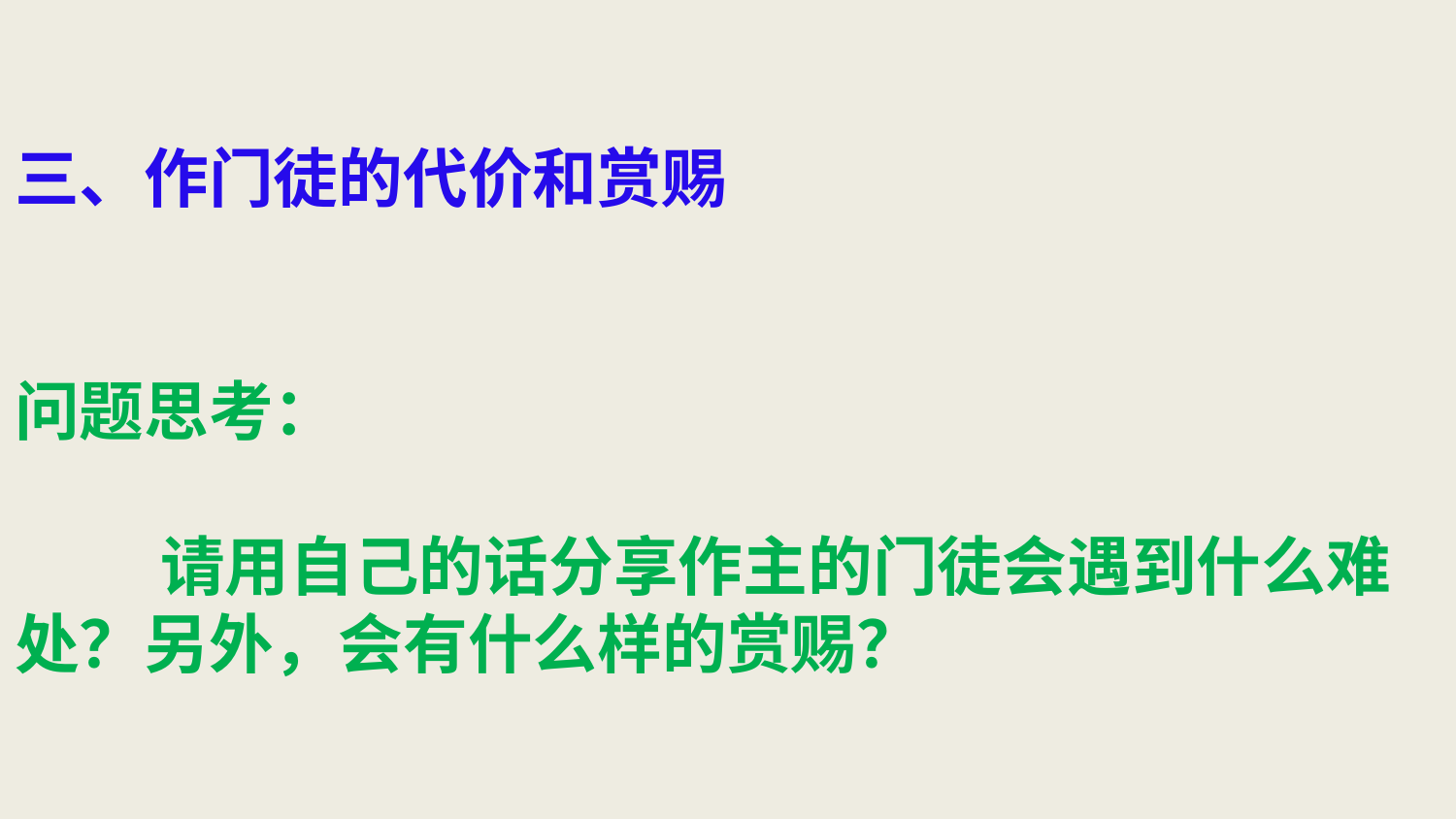

# 三、作门徒的代价和赏赐 问题思考： 请用自己的话分享作主的门徒会遇到什么难处？另外，会有什么样的赏赐？